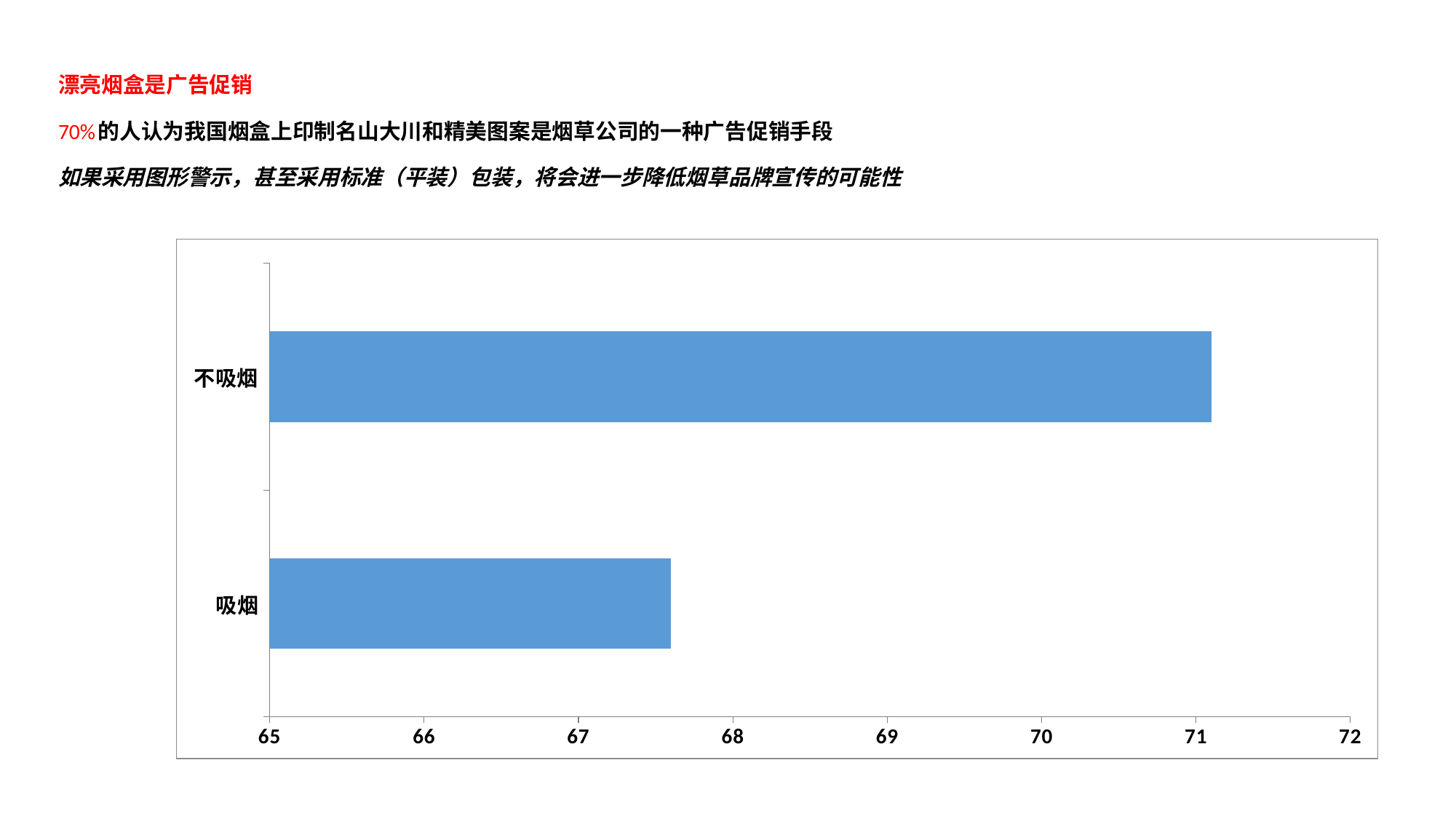

# 漂亮烟盒是广告促销 70%的人认为我国烟盒上印制名山大川和精美图案是烟草公司的一种广告促销手段 如果采用图形警示，甚至采用标准（平装）包装，将会进一步降低烟草品牌宣传的可能性

### Chart

| Category | 旅 |
|---|---|
| 吸烟 | 67.6 |
| 不吸烟 | 71.1 |